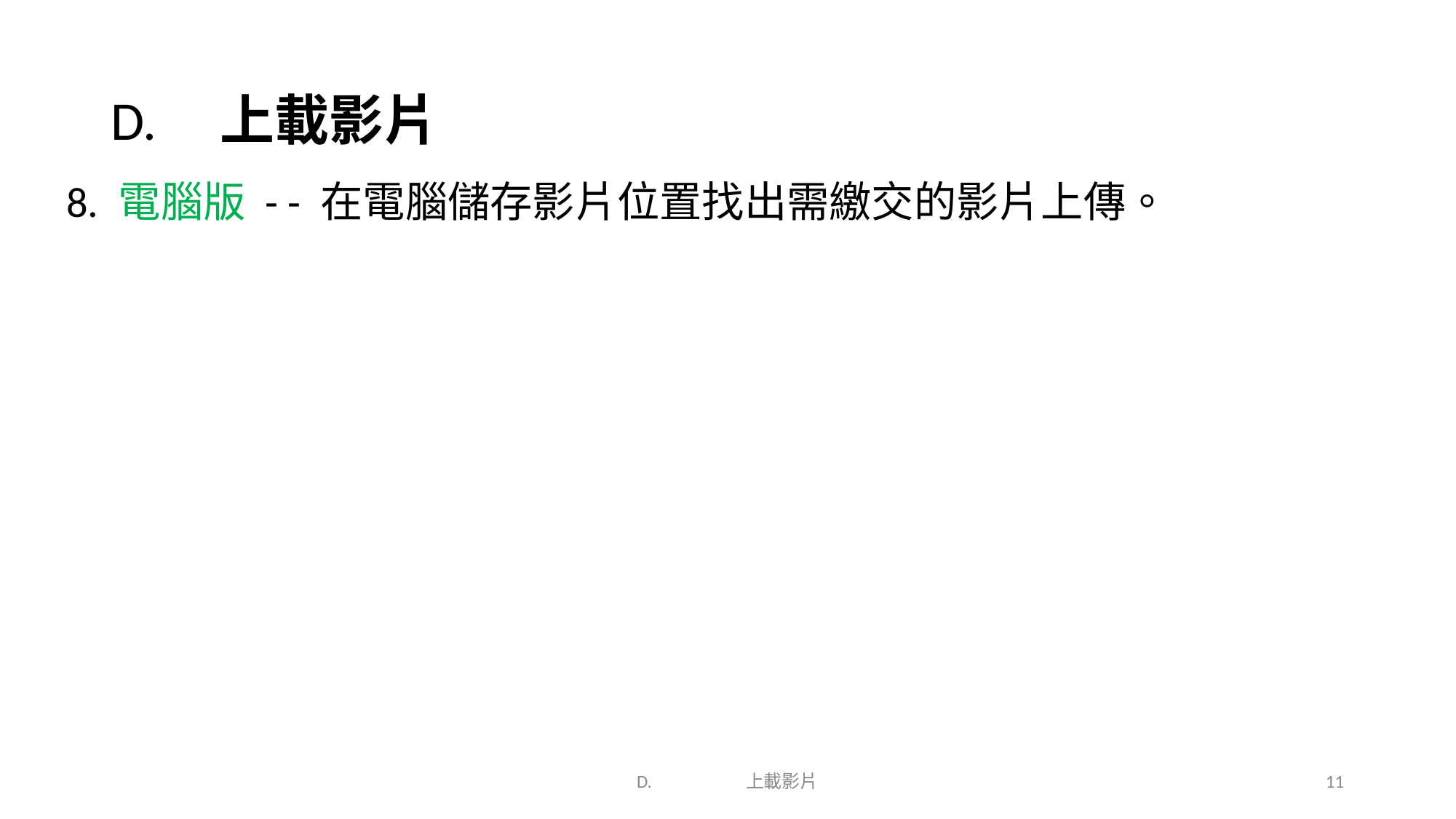

# D.	上載影片
8. 電腦版 - - 在電腦儲存影片位置找出需繳交的影片上傳。
D.	上載影片
11